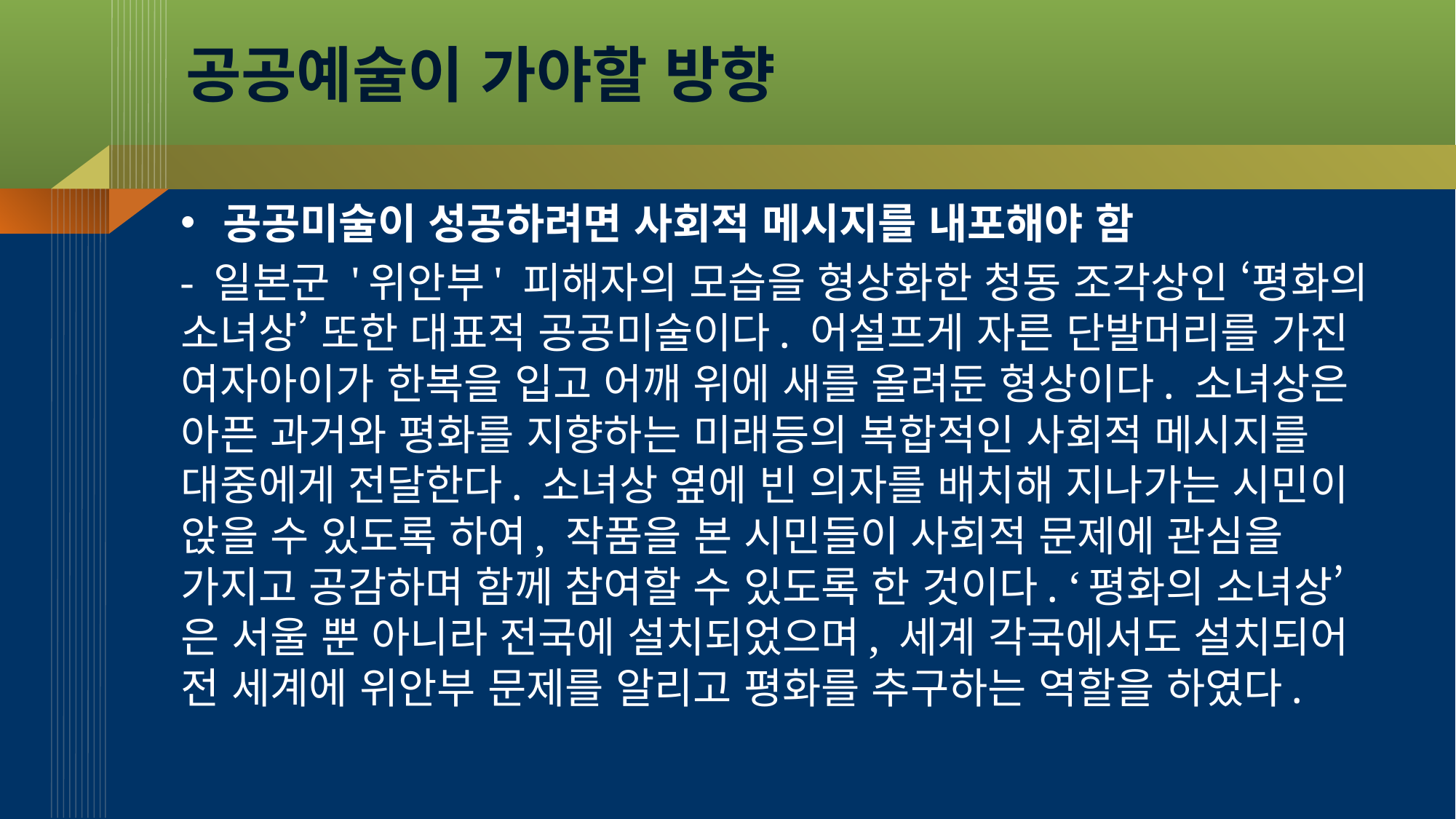

# 공공예술이 가야할 방향
공공미술이 성공하려면 사회적 메시지를 내포해야 함
- 일본군 '위안부' 피해자의 모습을 형상화한 청동 조각상인 ‘평화의 소녀상’ 또한 대표적 공공미술이다. 어설프게 자른 단발머리를 가진 여자아이가 한복을 입고 어깨 위에 새를 올려둔 형상이다. 소녀상은 아픈 과거와 평화를 지향하는 미래등의 복합적인 사회적 메시지를 대중에게 전달한다. 소녀상 옆에 빈 의자를 배치해 지나가는 시민이 앉을 수 있도록 하여, 작품을 본 시민들이 사회적 문제에 관심을 가지고 공감하며 함께 참여할 수 있도록 한 것이다. ‘평화의 소녀상’은 서울 뿐 아니라 전국에 설치되었으며, 세계 각국에서도 설치되어 전 세계에 위안부 문제를 알리고 평화를 추구하는 역할을 하였다.